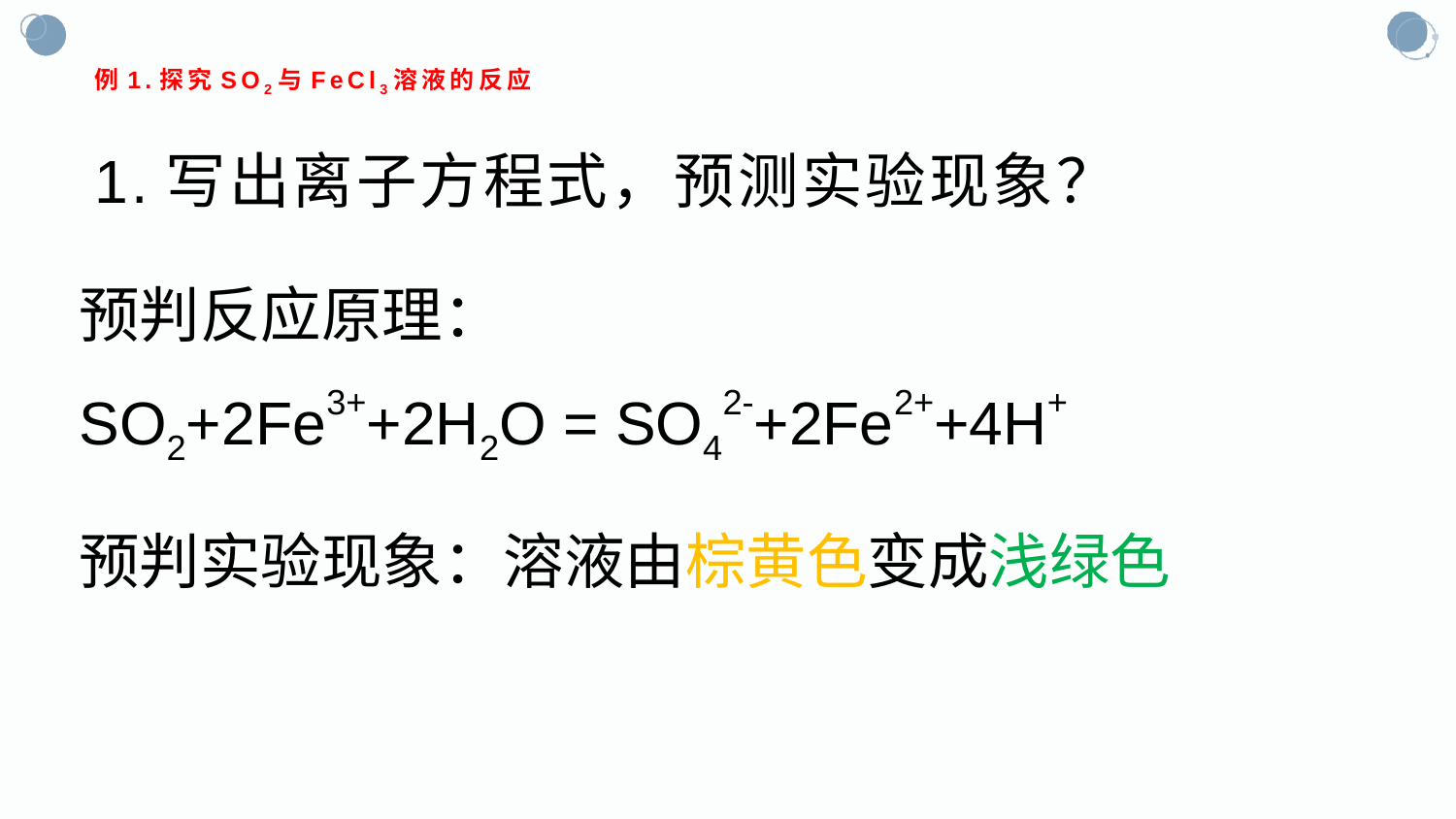

# 例1.探究SO2与FeCl3溶液的反应
1.写出离子方程式，预测实验现象？
预判反应原理：
SO2+2Fe3++2H2O = SO42-+2Fe2++4H+

预判实验现象：溶液由棕黄色变成浅绿色